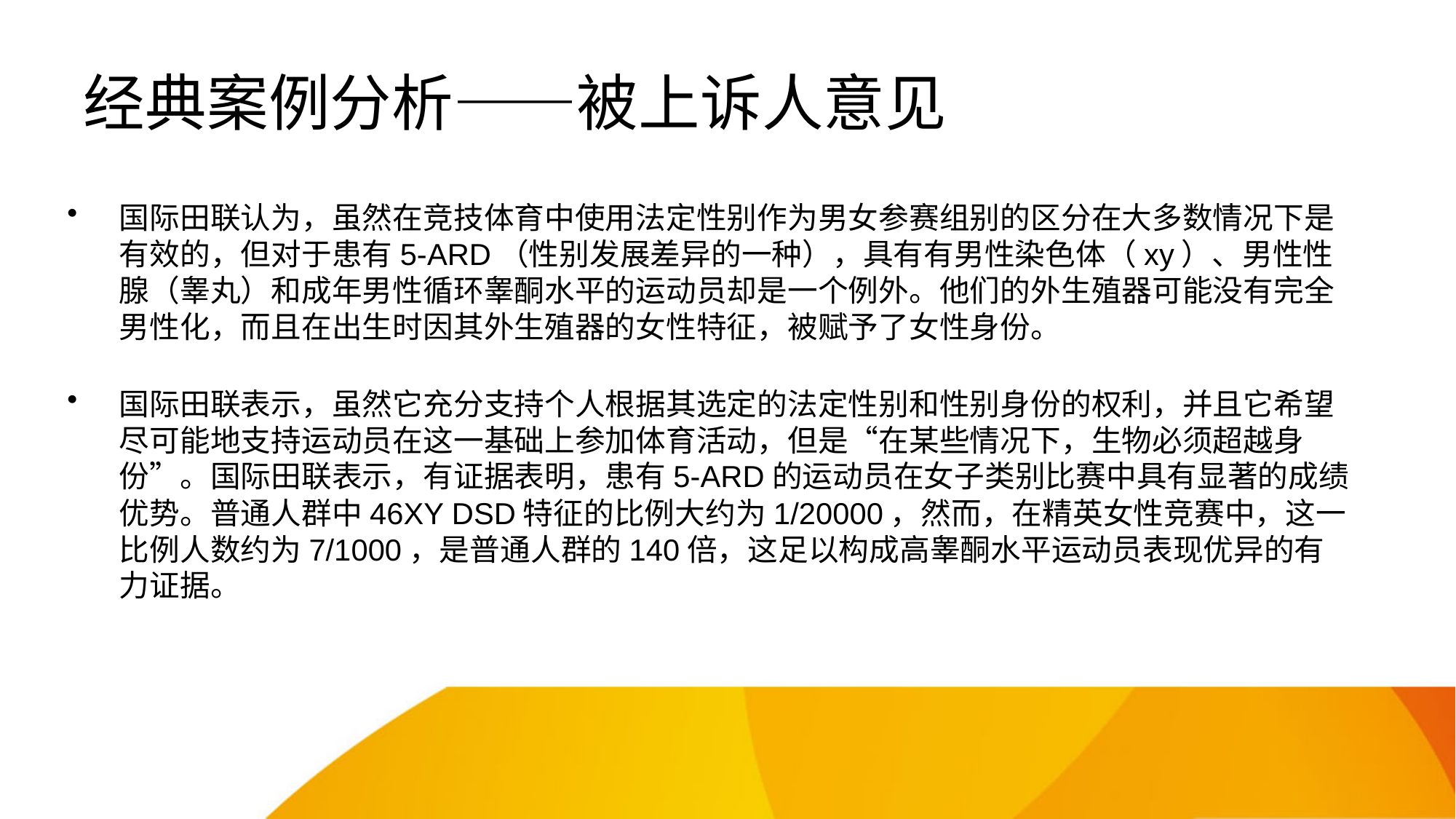

# 经典案例分析——被上诉人意见
国际田联认为，虽然在竞技体育中使用法定性别作为男女参赛组别的区分在大多数情况下是有效的，但对于患有5-ARD（性别发展差异的一种），具有有男性染色体（xy）、男性性腺（睾丸）和成年男性循环睾酮水平的运动员却是一个例外。他们的外生殖器可能没有完全男性化，而且在出生时因其外生殖器的女性特征，被赋予了女性身份。

国际田联表示，虽然它充分支持个人根据其选定的法定性别和性别身份的权利，并且它希望尽可能地支持运动员在这一基础上参加体育活动，但是“在某些情况下，生物必须超越身份”。国际田联表示，有证据表明，患有5-ARD的运动员在女子类别比赛中具有显著的成绩优势。普通人群中46XY DSD特征的比例大约为1/20000，然而，在精英女性竞赛中，这一比例人数约为7/1000，是普通人群的140倍，这足以构成高睾酮水平运动员表现优异的有力证据。